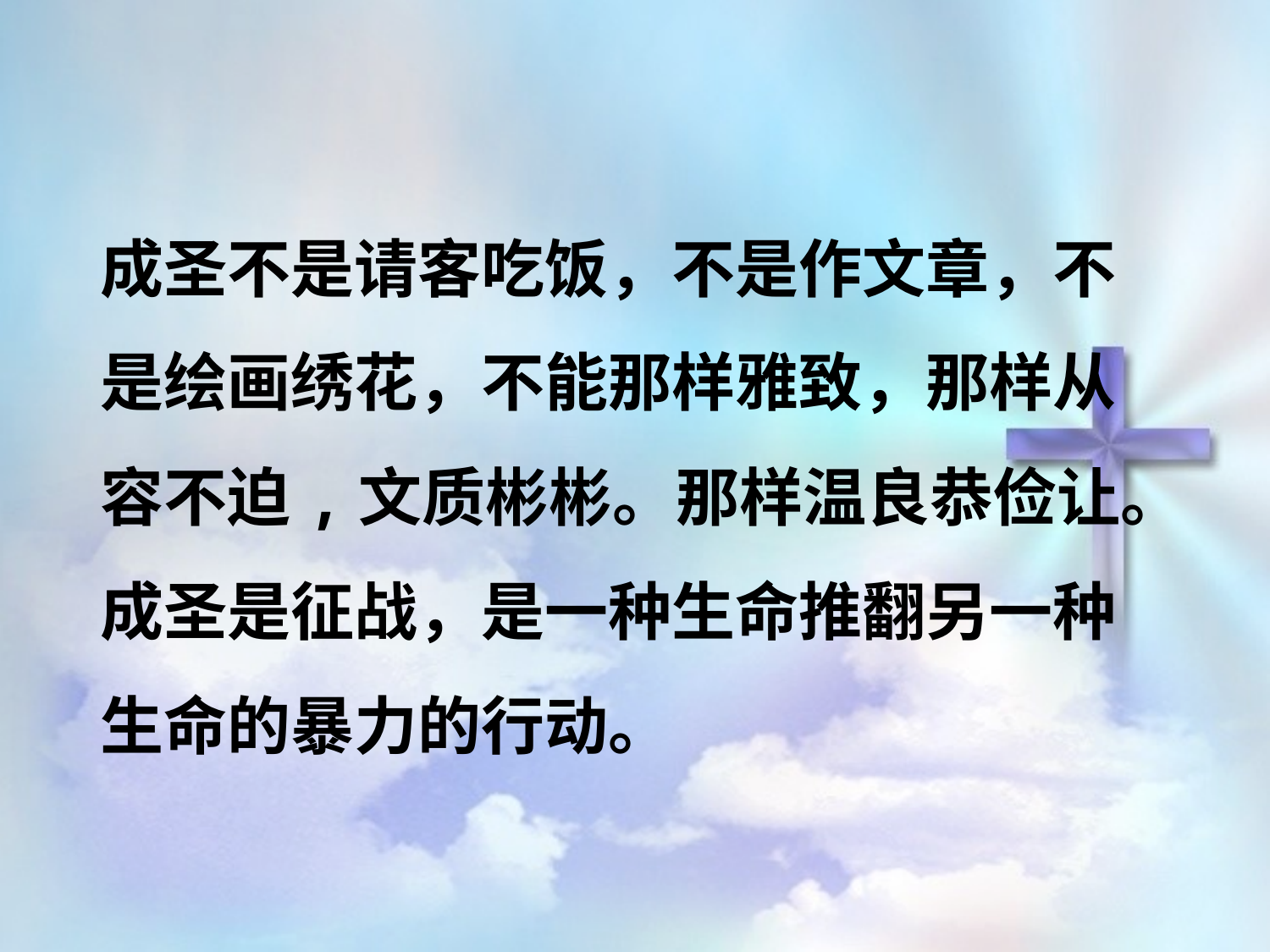

成圣不是请客吃饭，不是作文章，不是绘画绣花，不能那样雅致，那样从容不迫,文质彬彬。那样温良恭俭让。成圣是征战，是一种生命推翻另一种生命的暴力的行动。